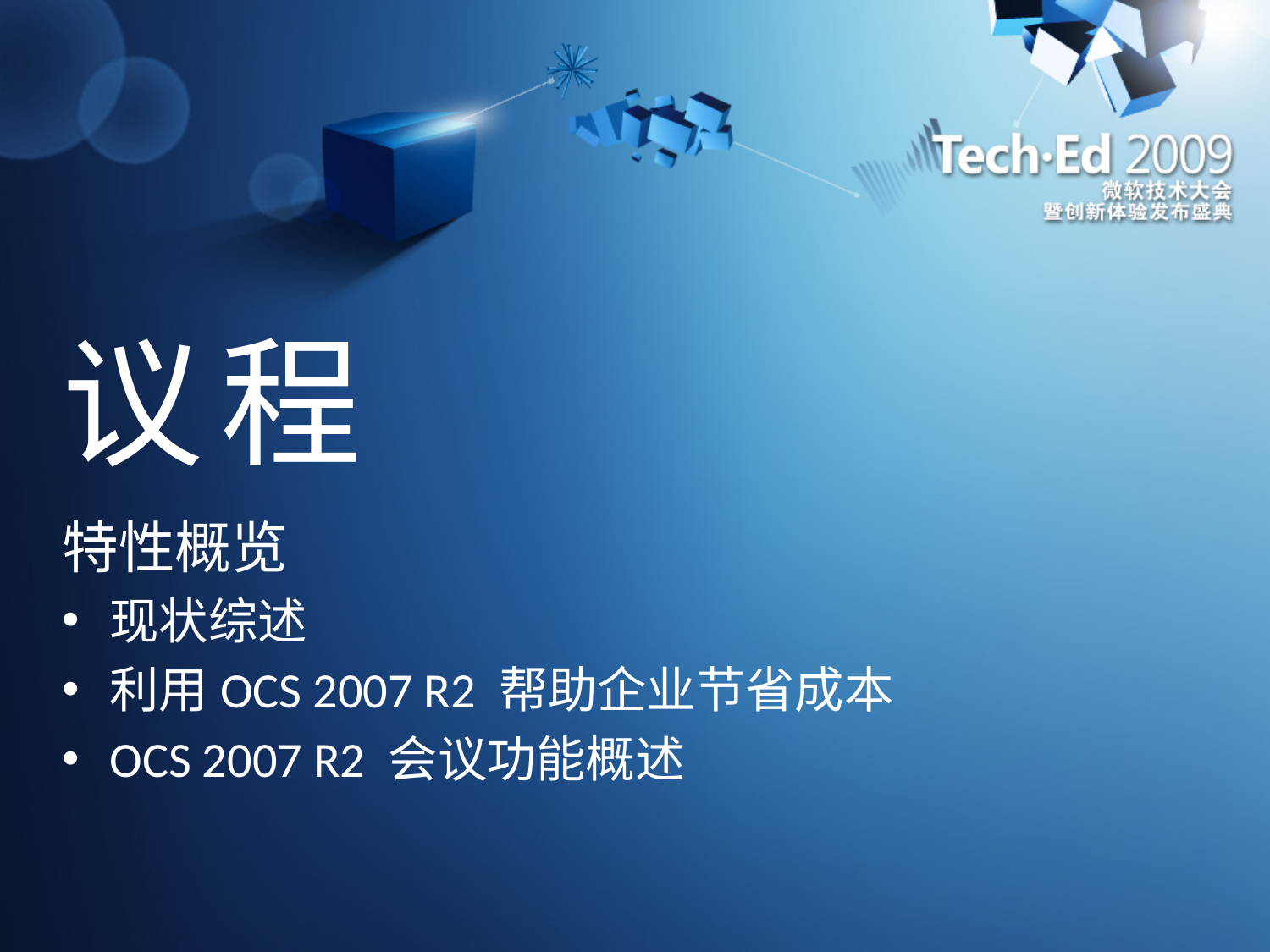

# 议程
特性概览
现状综述
利用OCS 2007 R2 帮助企业节省成本
OCS 2007 R2 会议功能概述